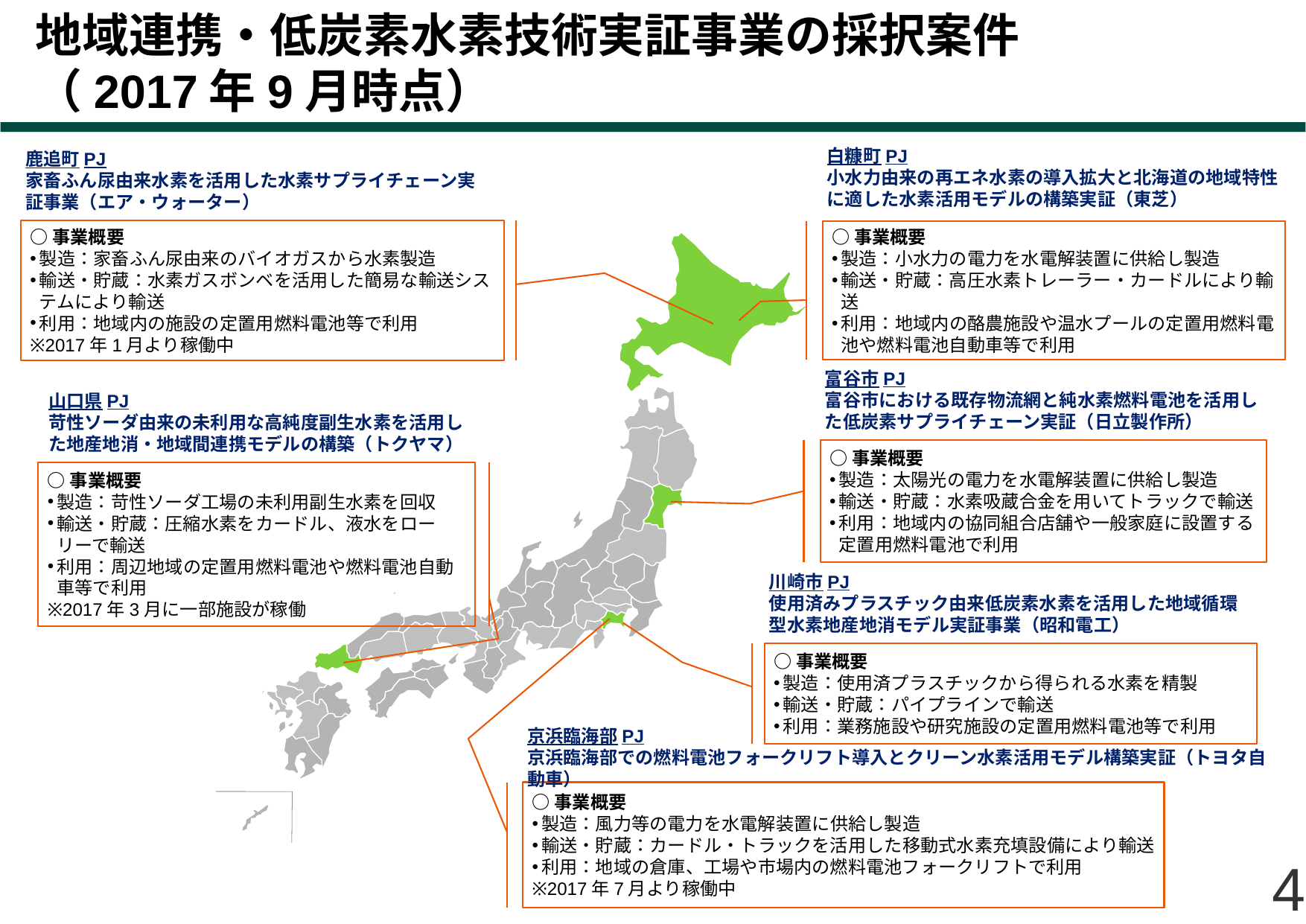

# 地域連携・低炭素水素技術実証事業の採択案件 （2017年9月時点）
白糠町PJ
小水力由来の再エネ水素の導入拡大と北海道の地域特性に適した水素活用モデルの構築実証（東芝）
鹿追町PJ
家畜ふん尿由来水素を活用した水素サプライチェーン実証事業（エア・ウォーター）
○事業概要
製造：家畜ふん尿由来のバイオガスから水素製造
輸送・貯蔵：水素ガスボンベを活用した簡易な輸送システムにより輸送
利用：地域内の施設の定置用燃料電池等で利用
※2017年1月より稼働中
○事業概要
製造：小水力の電力を水電解装置に供給し製造
輸送・貯蔵：高圧水素トレーラー・カードルにより輸送
利用：地域内の酪農施設や温水プールの定置用燃料電池や燃料電池自動車等で利用

富谷市PJ
富谷市における既存物流網と純水素燃料電池を活用した低炭素サプライチェーン実証（日立製作所）
山口県PJ
苛性ソーダ由来の未利用な高純度副生水素を活用した地産地消・地域間連携モデルの構築（トクヤマ）
○事業概要
製造：太陽光の電力を水電解装置に供給し製造
輸送・貯蔵：水素吸蔵合金を用いてトラックで輸送
利用：地域内の協同組合店舗や一般家庭に設置する定置用燃料電池で利用
○事業概要
製造：苛性ソーダ工場の未利用副生水素を回収
輸送・貯蔵：圧縮水素をカードル、液水をローリーで輸送
利用：周辺地域の定置用燃料電池や燃料電池自動車等で利用
※2017年3月に一部施設が稼働
川崎市PJ
使用済みプラスチック由来低炭素水素を活用した地域循環型水素地産地消モデル実証事業（昭和電工）
○事業概要
製造：使用済プラスチックから得られる水素を精製
輸送・貯蔵：パイプラインで輸送
利用：業務施設や研究施設の定置用燃料電池等で利用
京浜臨海部PJ
京浜臨海部での燃料電池フォークリフト導入とクリーン水素活用モデル構築実証（トヨタ自動車）
○事業概要
製造：風力等の電力を水電解装置に供給し製造
輸送・貯蔵：カードル・トラックを活用した移動式水素充填設備により輸送
利用：地域の倉庫、工場や市場内の燃料電池フォークリフトで利用
※2017年7月より稼働中